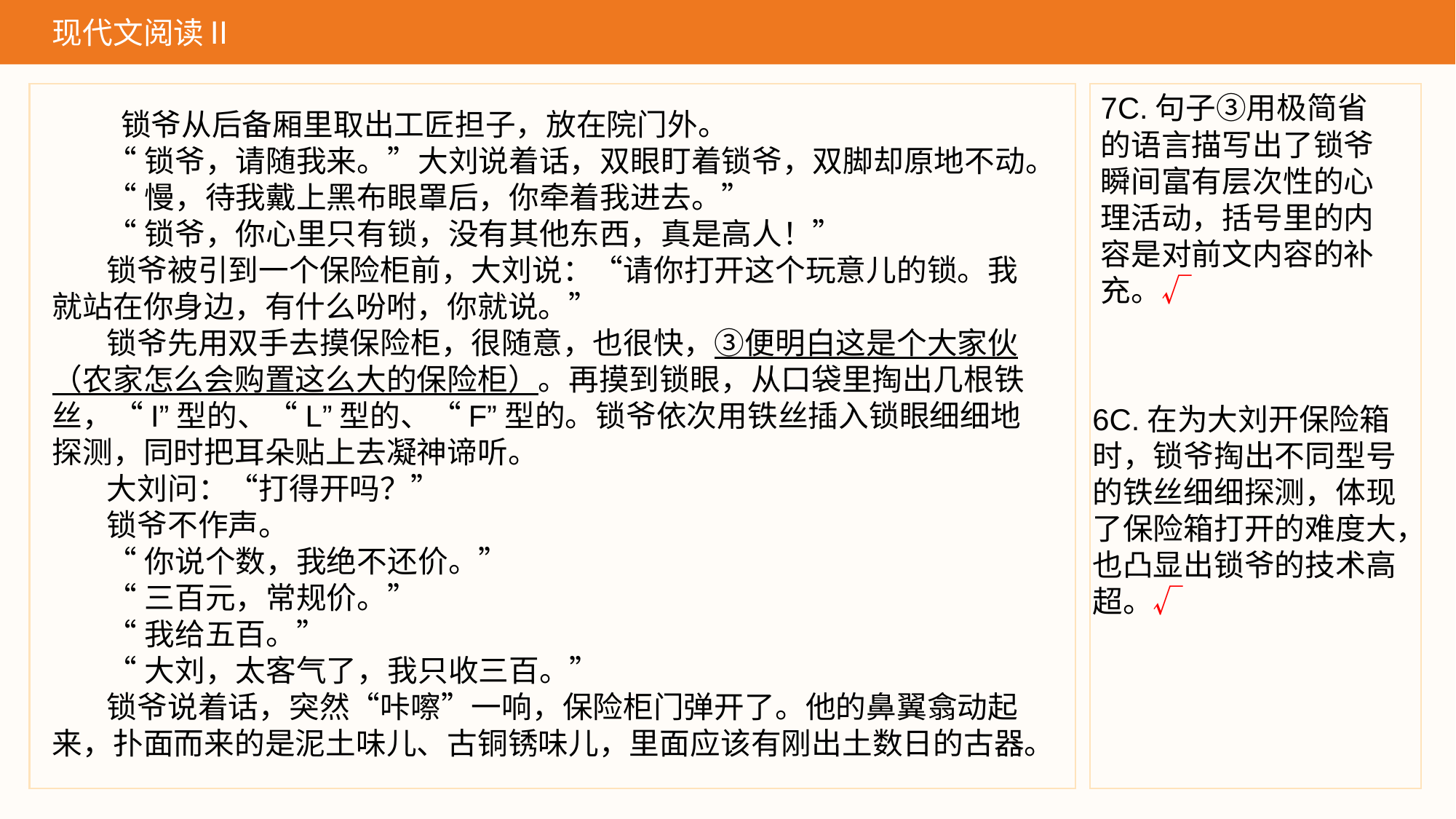

现代文阅读Ⅱ

7C.句子③用极简省的语言描写出了锁爷瞬间富有层次性的心理活动，括号里的内容是对前文内容的补充。√

 锁爷从后备厢里取出工匠担子，放在院门外。
“锁爷，请随我来。”大刘说着话，双眼盯着锁爷，双脚却原地不动。
“慢，待我戴上黑布眼罩后，你牵着我进去。”
“锁爷，你心里只有锁，没有其他东西，真是高人！”
锁爷被引到一个保险柜前，大刘说：“请你打开这个玩意儿的锁。我就站在你身边，有什么吩咐，你就说。”
锁爷先用双手去摸保险柜，很随意，也很快，③便明白这是个大家伙（农家怎么会购置这么大的保险柜）。再摸到锁眼，从口袋里掏出几根铁丝，“I”型的、“L”型的、“F”型的。锁爷依次用铁丝插入锁眼细细地探测，同时把耳朵贴上去凝神谛听。
大刘问：“打得开吗？”
锁爷不作声。
“你说个数，我绝不还价。”
“三百元，常规价。”
“我给五百。”
“大刘，太客气了，我只收三百。”
锁爷说着话，突然“咔嚓”一响，保险柜门弹开了。他的鼻翼翕动起来，扑面而来的是泥土味儿、古铜锈味儿，里面应该有刚出土数日的古器。
6C.在为大刘开保险箱时，锁爷掏出不同型号的铁丝细细探测，体现了保险箱打开的难度大，也凸显出锁爷的技术高超。√